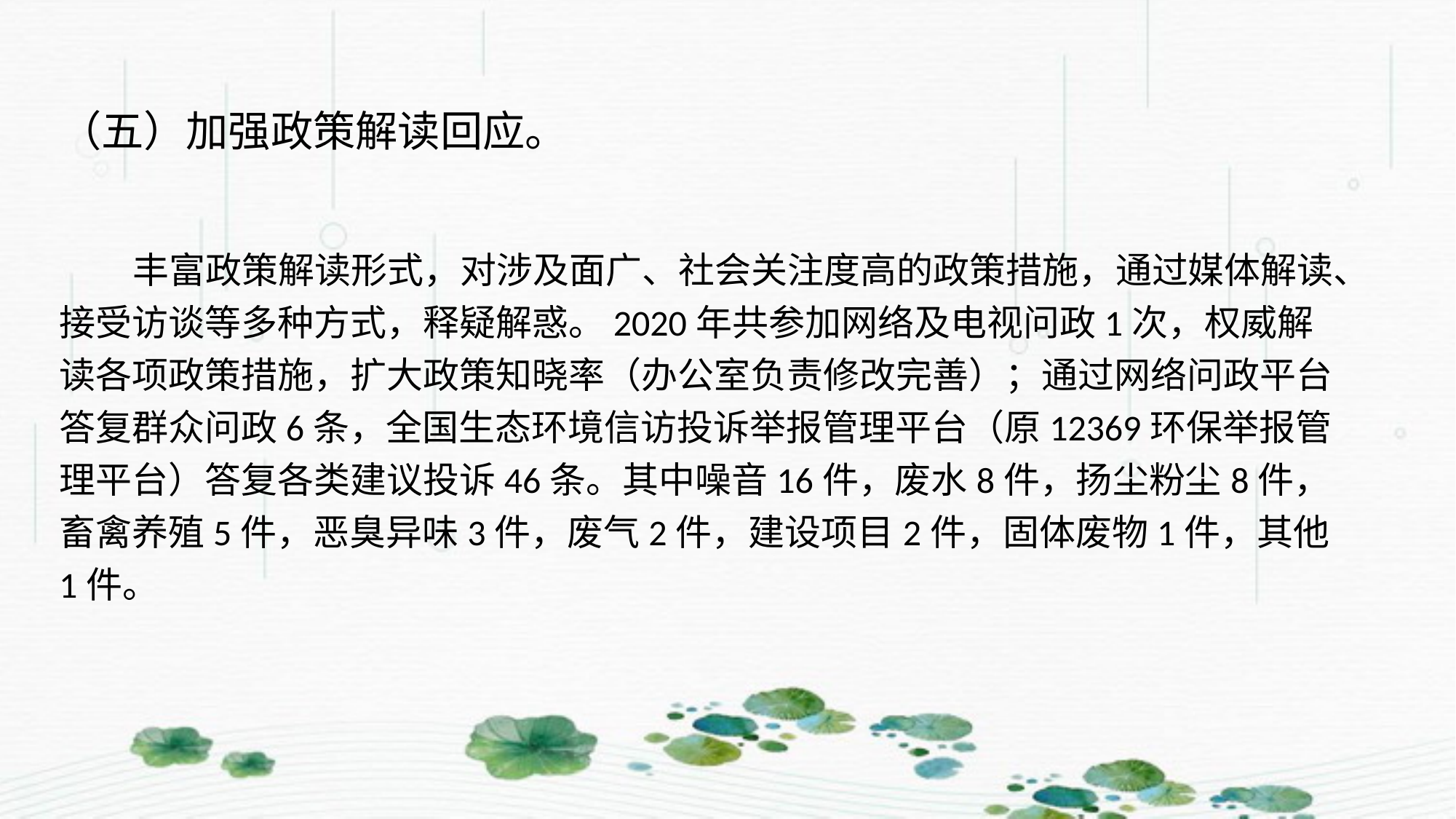

（五）加强政策解读回应。

        丰富政策解读形式，对涉及面广、社会关注度高的政策措施，通过媒体解读、接受访谈等多种方式，释疑解惑。2020年共参加网络及电视问政1次，权威解读各项政策措施，扩大政策知晓率（办公室负责修改完善）；通过网络问政平台答复群众问政6条，全国生态环境信访投诉举报管理平台（原12369环保举报管理平台）答复各类建议投诉46条。其中噪音16件，废水8件，扬尘粉尘8件，畜禽养殖5件，恶臭异味3件，废气2件，建设项目2件，固体废物1件，其他1件。